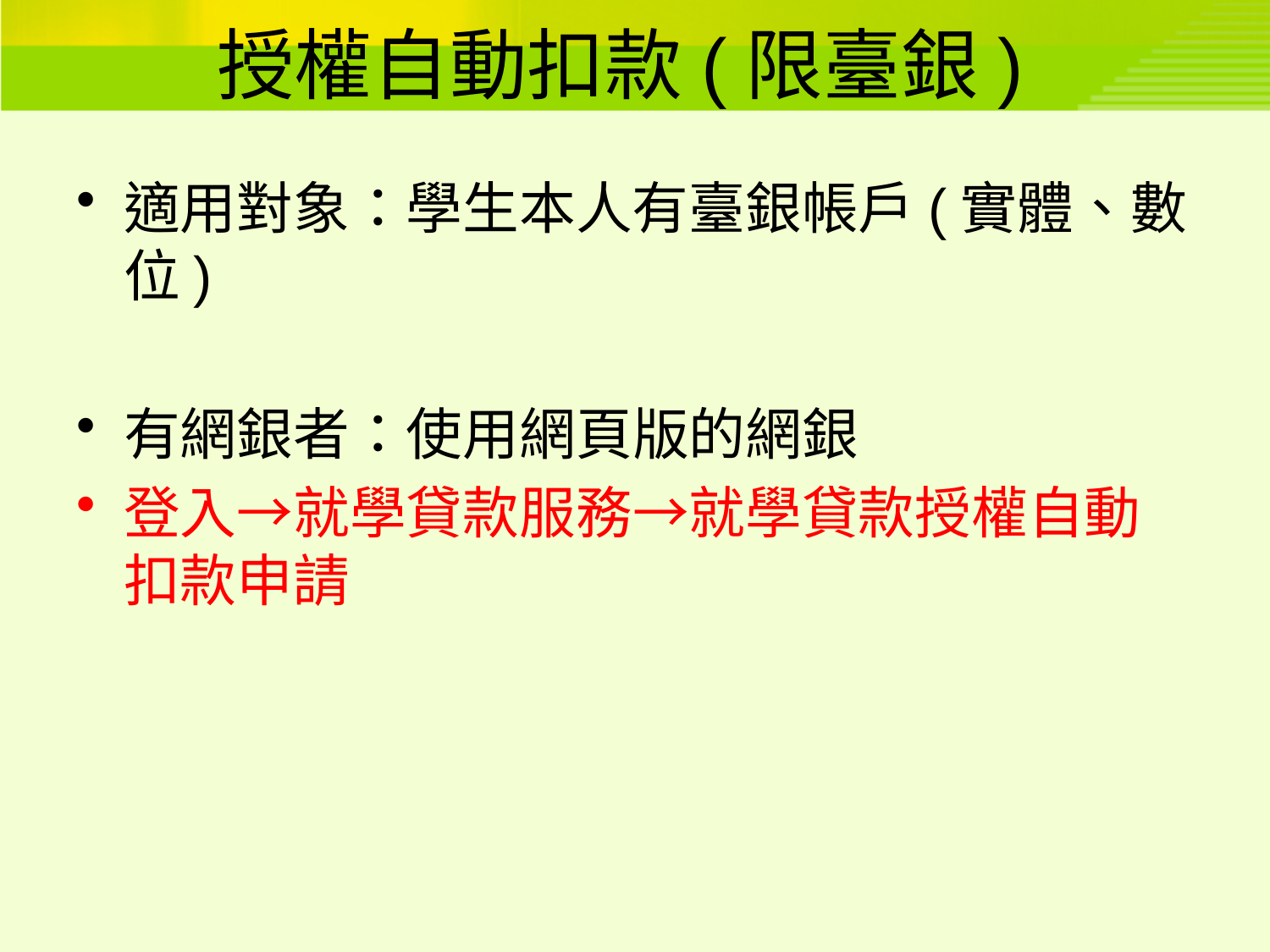

# 授權自動扣款(限臺銀)
適用對象：學生本人有臺銀帳戶(實體、數位)

有網銀者：使用網頁版的網銀
登入→就學貸款服務→就學貸款授權自動扣款申請